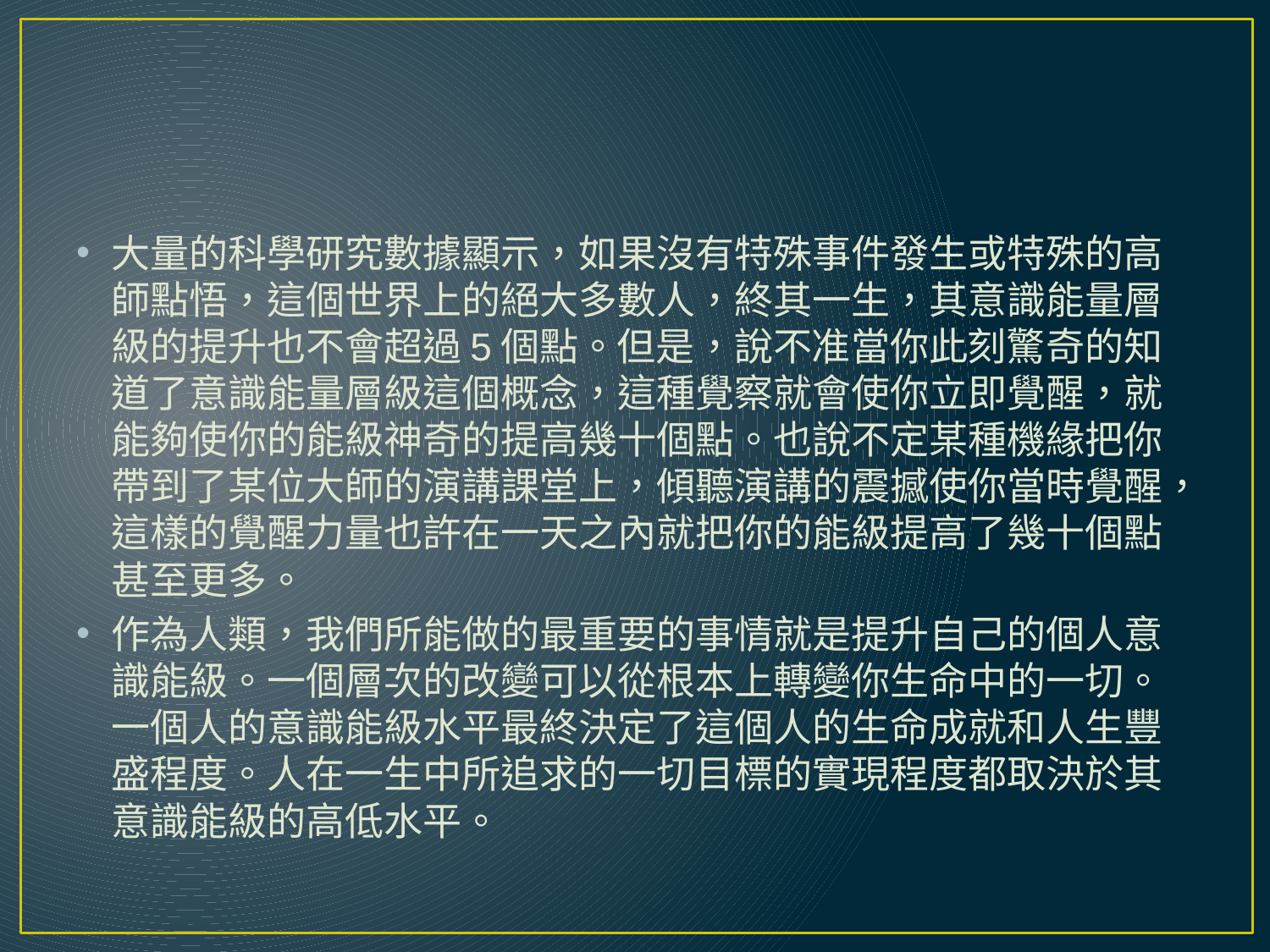

#
大量的科學研究數據顯示，如果沒有特殊事件發生或特殊的高師點悟，這個世界上的絕大多數人，終其一生，其意識能量層級的提升也不會超過5個點。但是，說不准當你此刻驚奇的知道了意識能量層級這個概念，這種覺察就會使你立即覺醒，就能夠使你的能級神奇的提高幾十個點。也說不定某種機緣把你帶到了某位大師的演講課堂上，傾聽演講的震撼使你當時覺醒，這樣的覺醒力量也許在一天之內就把你的能級提高了幾十個點甚至更多。
作為人類，我們所能做的最重要的事情就是提升自己的個人意識能級。一個層次的改變可以從根本上轉變你生命中的一切。一個人的意識能級水平最終決定了這個人的生命成就和人生豐盛程度。人在一生中所追求的一切目標的實現程度都取決於其意識能級的高低水平。